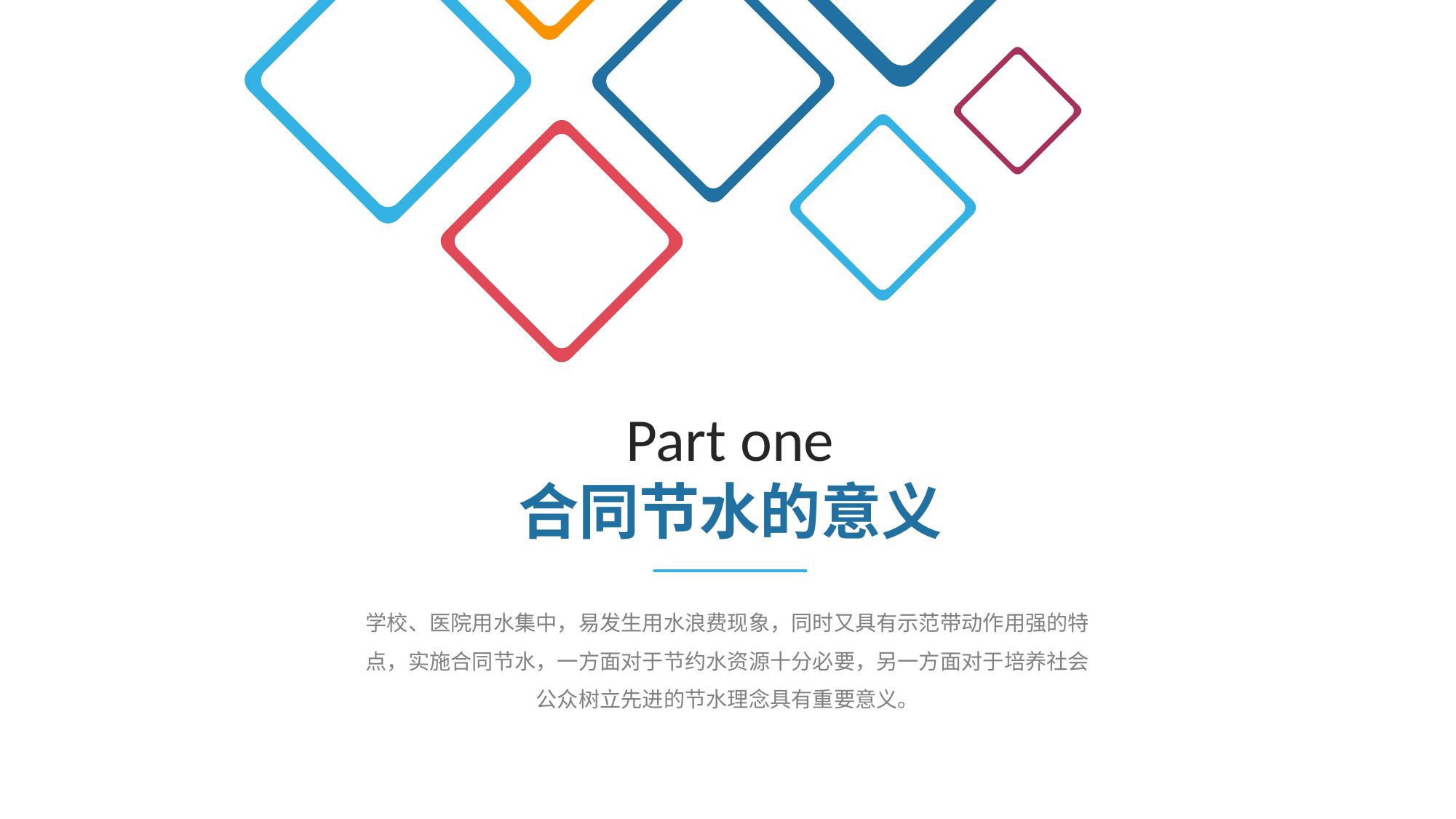

Part one
合同节水的意义
学校、医院用水集中，易发生用水浪费现象，同时又具有示范带动作用强的特点，实施合同节水，一方面对于节约水资源十分必要，另一方面对于培养社会公众树立先进的节水理念具有重要意义。